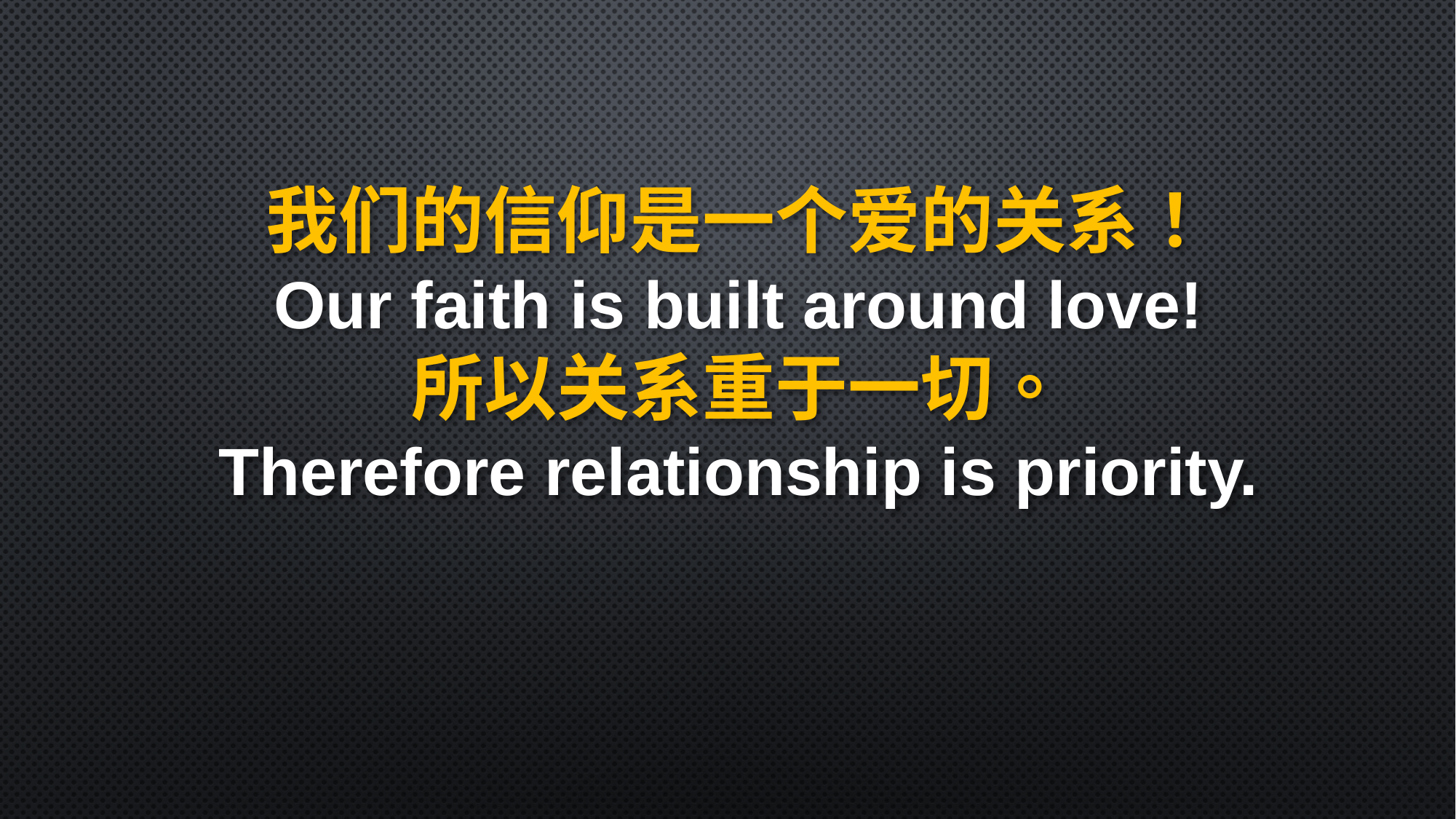

我们的信仰是一个爱的关系！
Our faith is built around love!
所以关系重于一切。
Therefore relationship is priority.